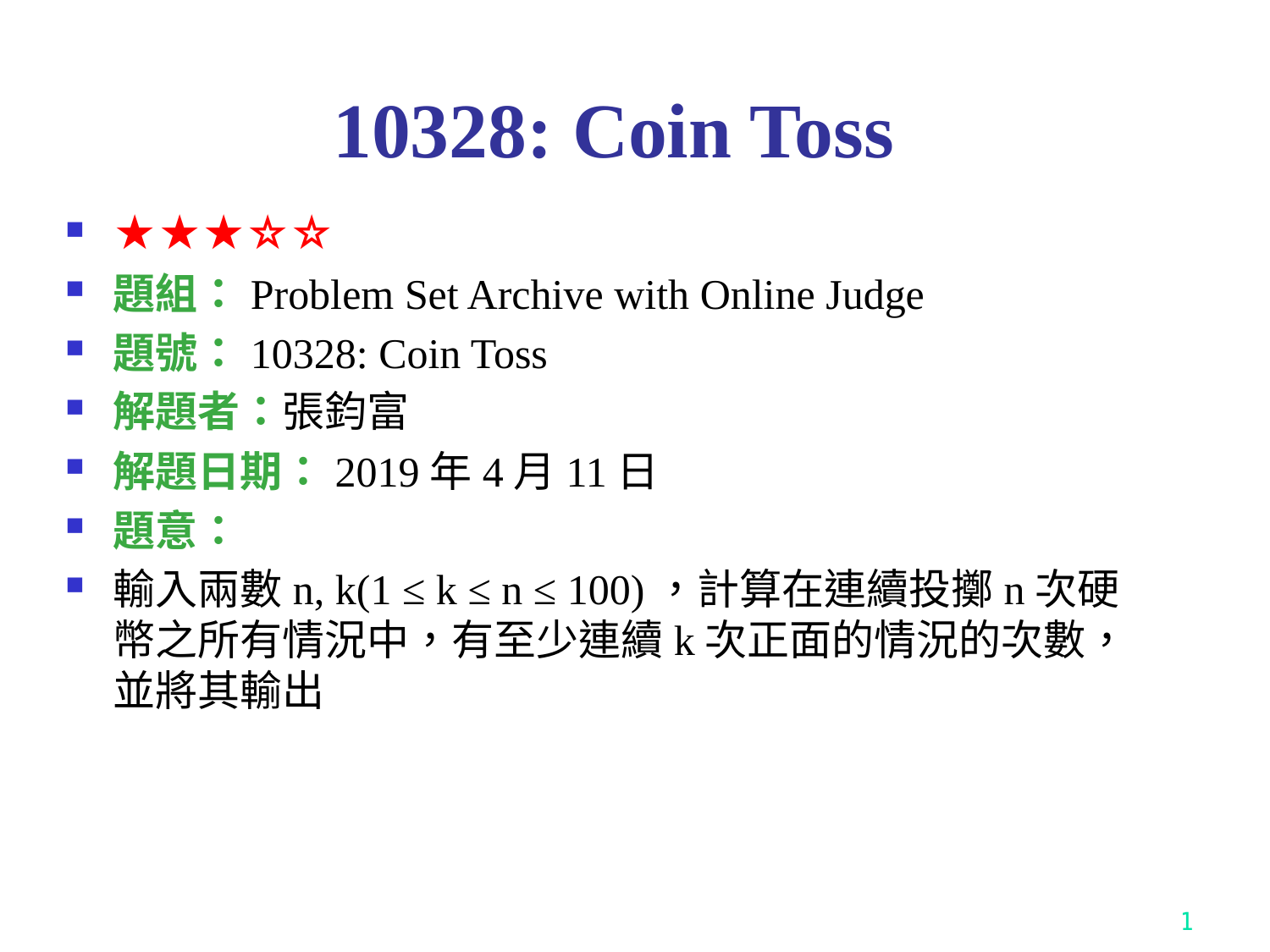

# 10328: Coin Toss
★★★☆☆
題組：Problem Set Archive with Online Judge
題號：10328: Coin Toss
解題者：張鈞富
解題日期：2019年4月11日
題意：
輸入兩數n, k(1 ≤ k ≤ n ≤ 100)，計算在連續投擲n次硬幣之所有情況中，有至少連續k次正面的情況的次數，並將其輸出
1